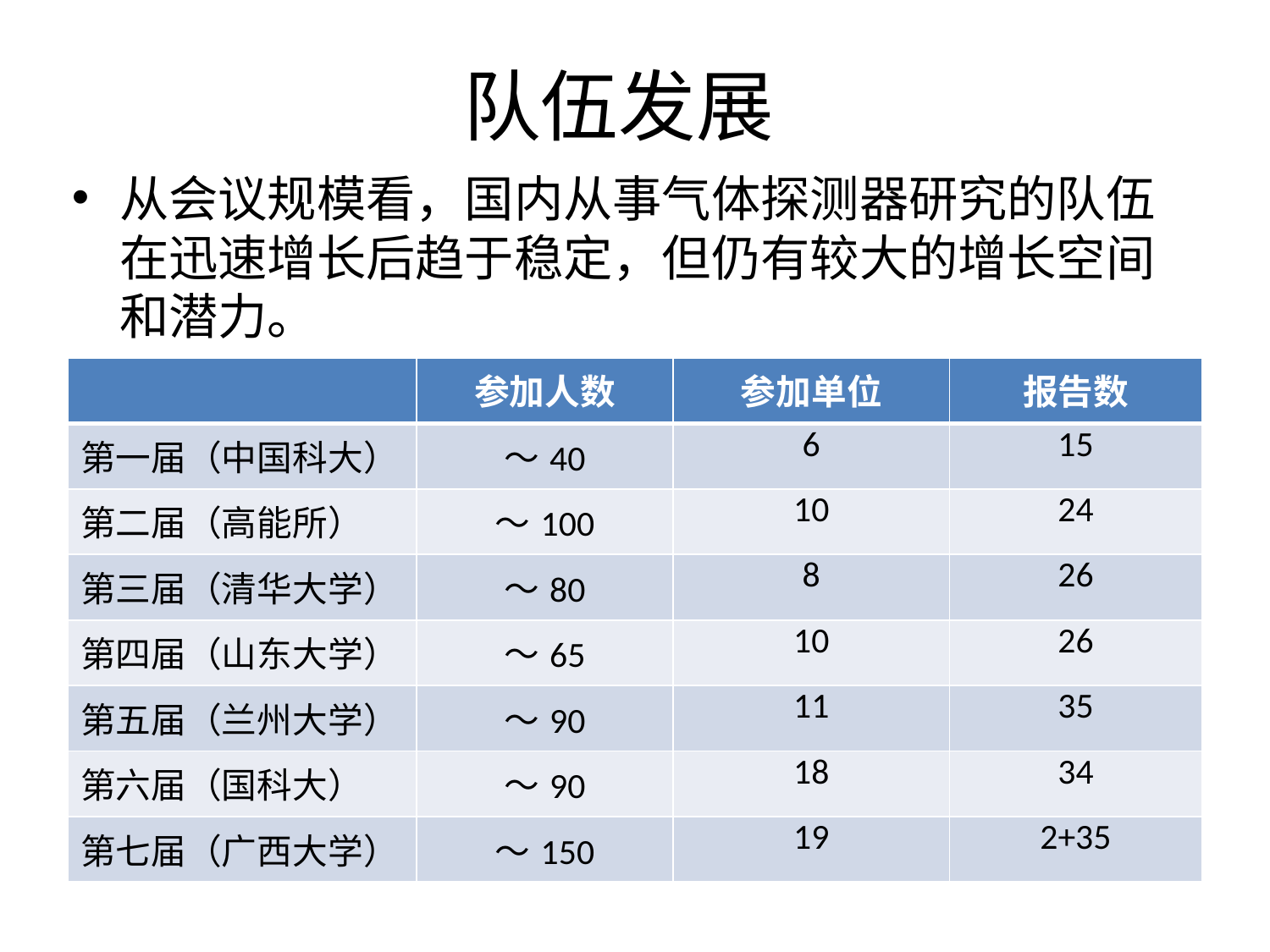

队伍发展
从会议规模看，国内从事气体探测器研究的队伍在迅速增长后趋于稳定，但仍有较大的增长空间和潜力。
|  | 参加人数 | 参加单位 | 报告数 |
| --- | --- | --- | --- |
| 第一届（中国科大） | ～40 | 6 | 15 |
| 第二届（高能所） | ～100 | 10 | 24 |
| 第三届（清华大学） | ～80 | 8 | 26 |
| 第四届（山东大学） | ～65 | 10 | 26 |
| 第五届（兰州大学） | ～90 | 11 | 35 |
| 第六届（国科大） | ～90 | 18 | 34 |
| 第七届（广西大学） | ～150 | 19 | 2+35 |
3